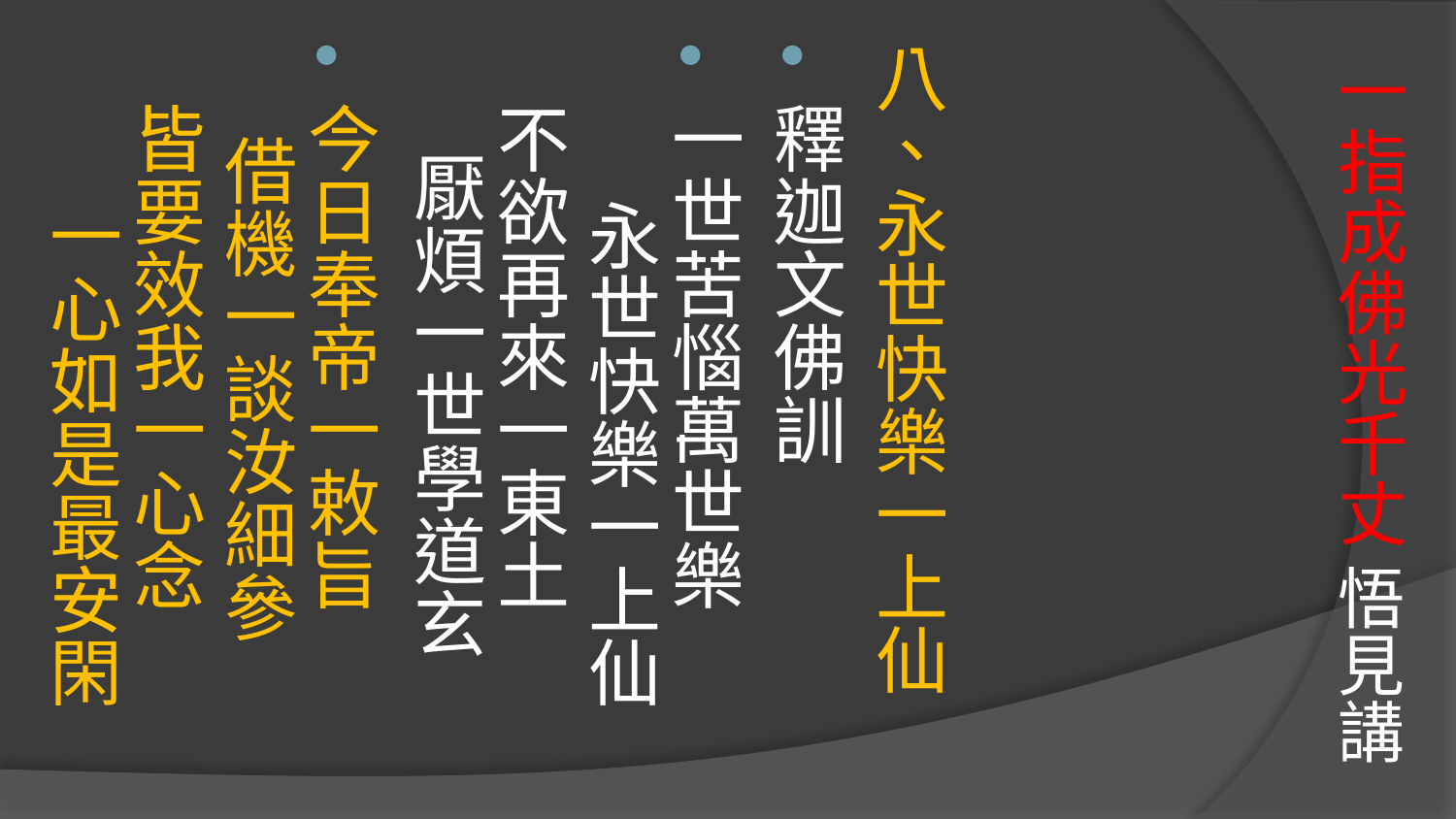

八、永世快樂一上仙
釋迦文佛訓
一世苦惱萬世樂　             永世快樂一上仙
不欲再來一東土　          厭煩一世學道玄
今日奉帝一敕旨　         借機一談汝細參
皆要效我一心念　             一心如是最安閑
# 一指成佛光千丈 悟見講